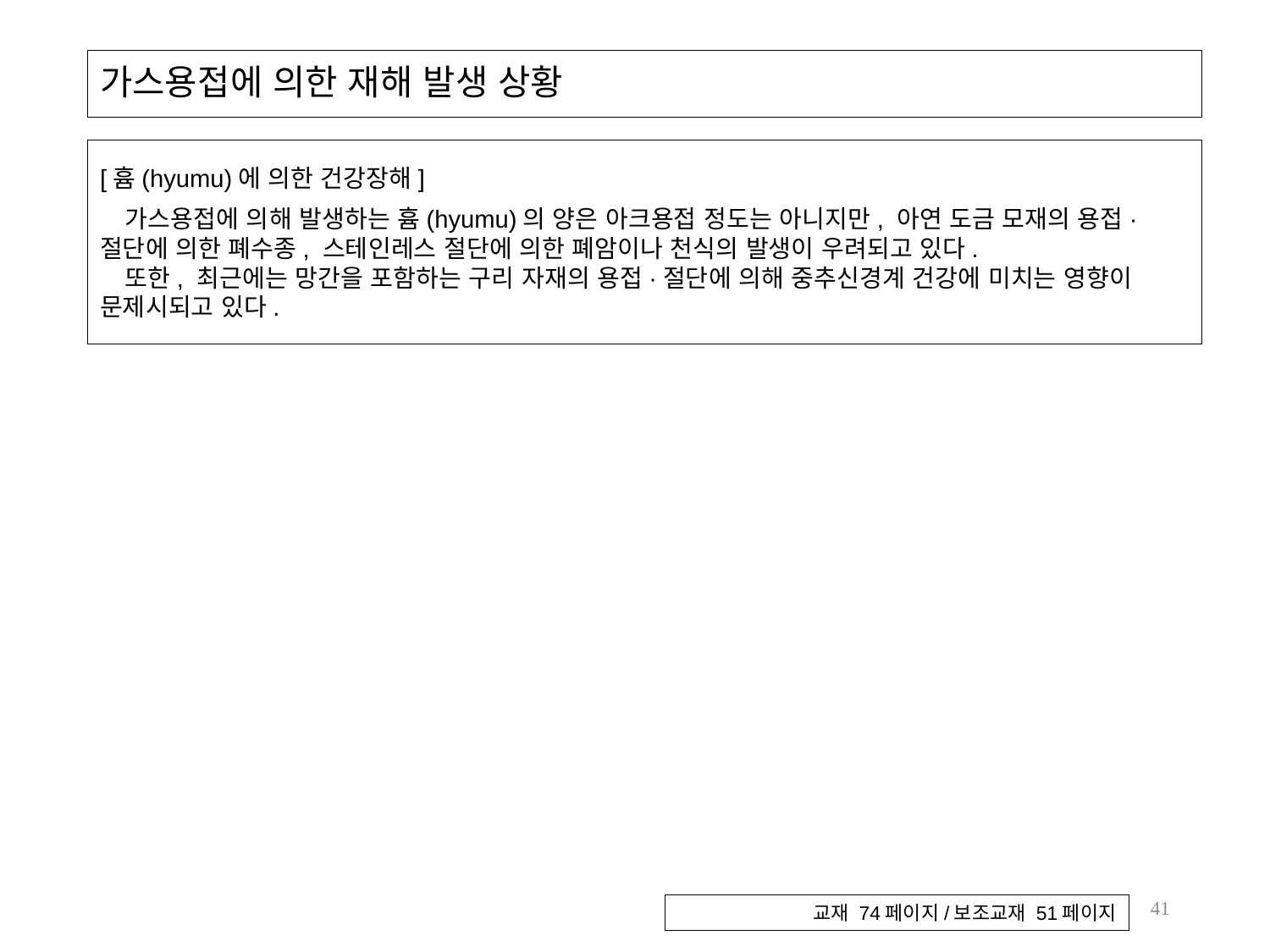

# 가스용접에 의한 재해 발생 상황
[흄(hyumu)에 의한 건강장해]
가스용접에 의해 발생하는 흄(hyumu)의 양은 아크용접 정도는 아니지만, 아연 도금 모재의 용접·절단에 의한 폐수종, 스테인레스 절단에 의한 폐암이나 천식의 발생이 우려되고 있다.
또한, 최근에는 망간을 포함하는 구리 자재의 용접·절단에 의해 중추신경계 건강에 미치는 영향이 문제시되고 있다.
41
교재 74페이지/보조교재 51페이지